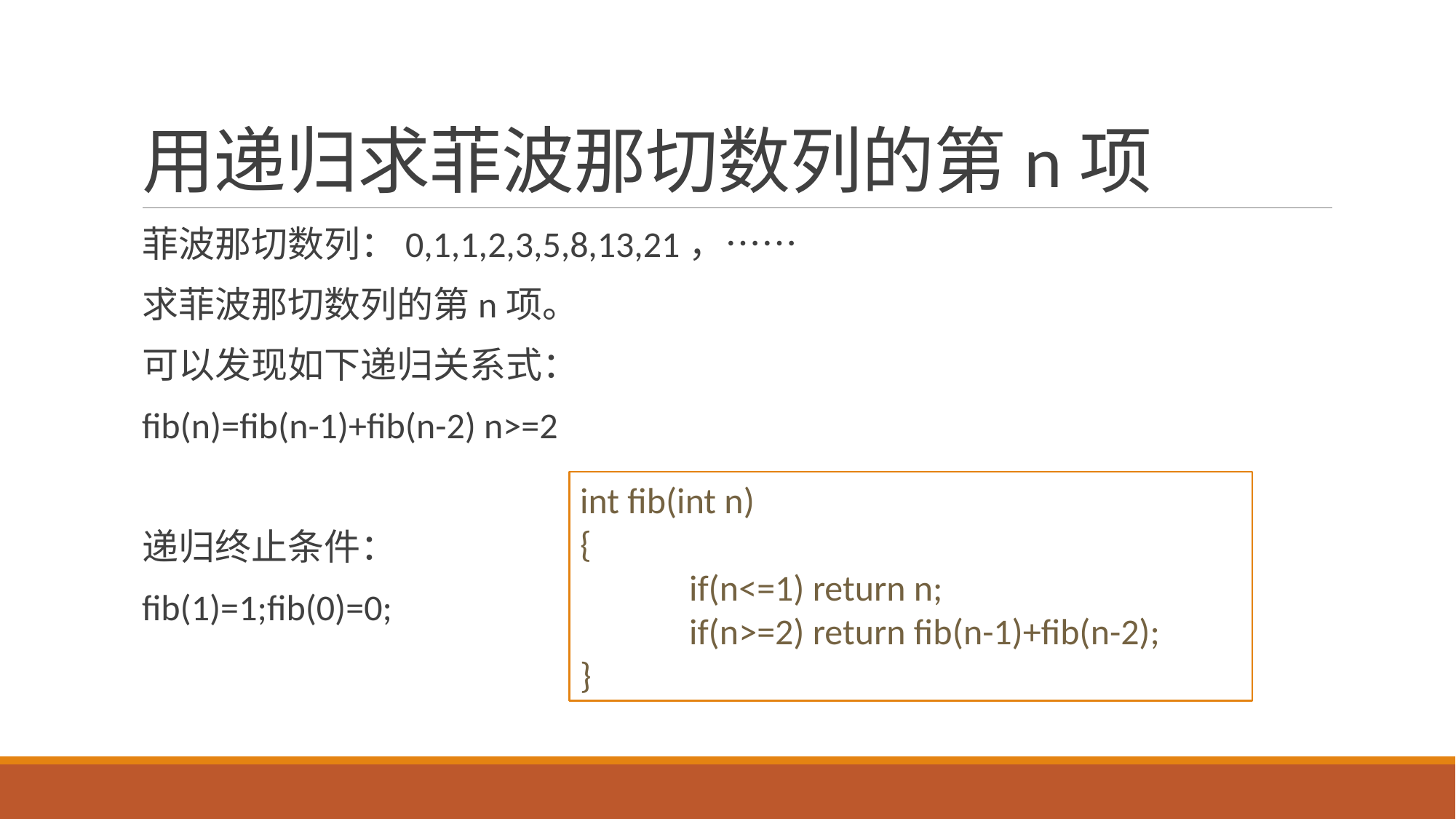

# 用递归求菲波那切数列的第n项
菲波那切数列：0,1,1,2,3,5,8,13,21，……
求菲波那切数列的第n项。
可以发现如下递归关系式：
fib(n)=fib(n-1)+fib(n-2) n>=2

递归终止条件：
fib(1)=1;fib(0)=0;
int fib(int n)
{
	if(n<=1) return n;
	if(n>=2) return fib(n-1)+fib(n-2);
}